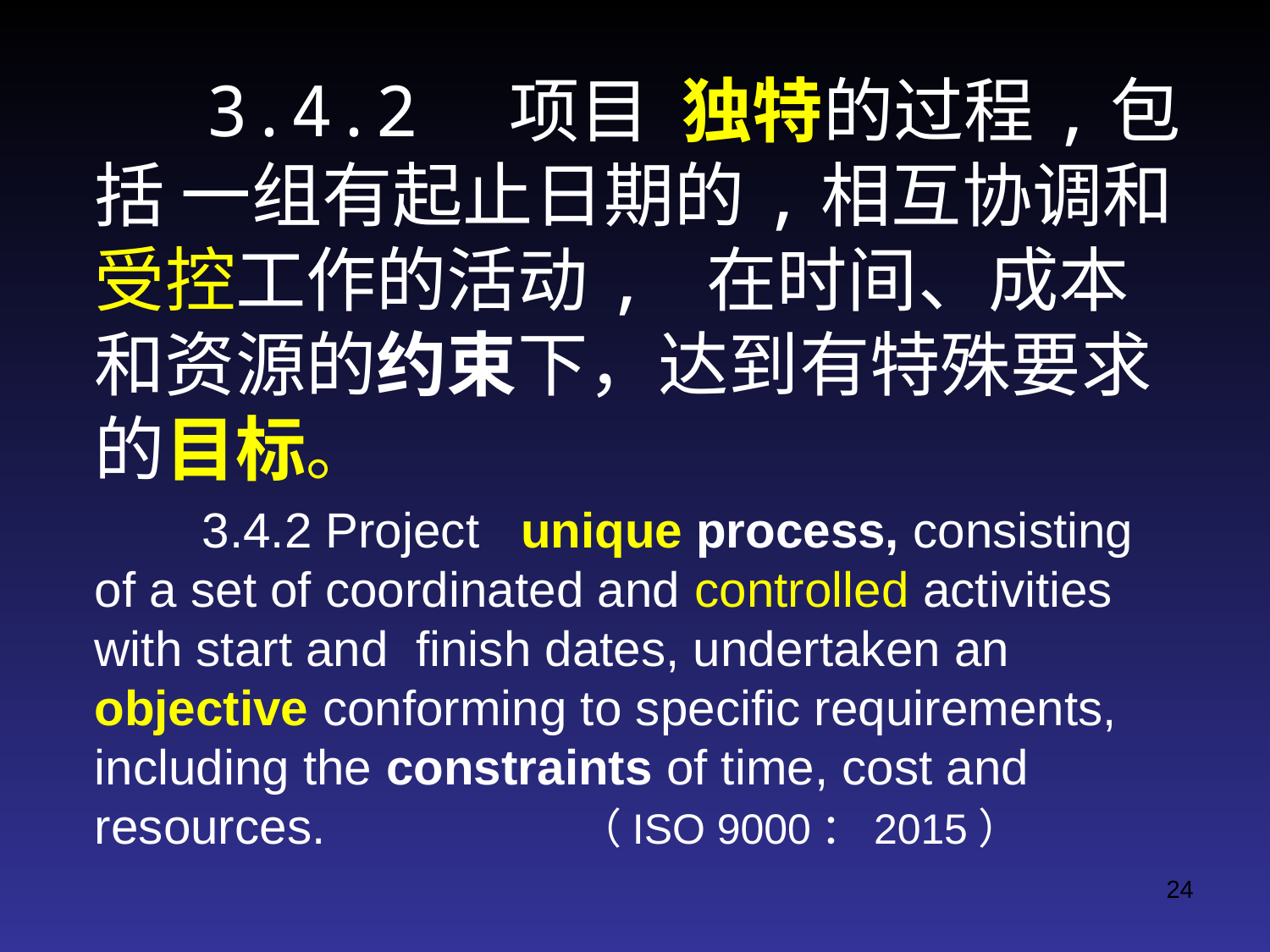

3.4.2  项目  独特的过程,包括 一组有起止日期的,相互协调和受控工作的活动, 在时间、成本和资源的约束下，达到有特殊要求的目标。
        3.4.2 Project   unique process, consisting of a set of coordinated and controlled activities with start and  finish dates, undertaken an objective conforming to specific requirements, including the constraints of time, cost and resources.                  （ISO 9000：2015）
24